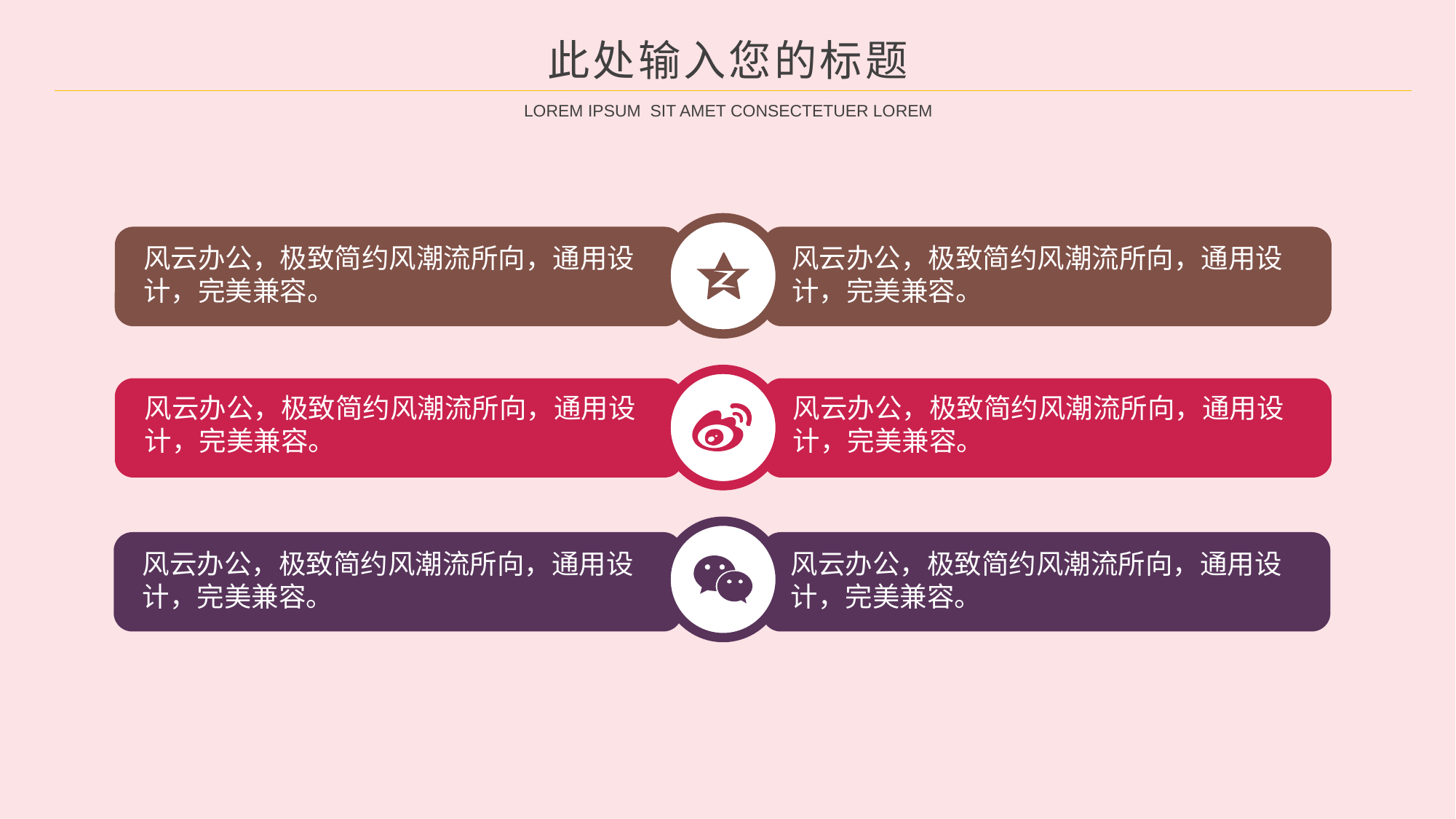

此处输入您的标题
LOREM IPSUM  SIT AMET CONSECTETUER LOREM

风云办公，极致简约风潮流所向，通用设计，完美兼容。
风云办公，极致简约风潮流所向，通用设计，完美兼容。

风云办公，极致简约风潮流所向，通用设计，完美兼容。
风云办公，极致简约风潮流所向，通用设计，完美兼容。

风云办公，极致简约风潮流所向，通用设计，完美兼容。
风云办公，极致简约风潮流所向，通用设计，完美兼容。